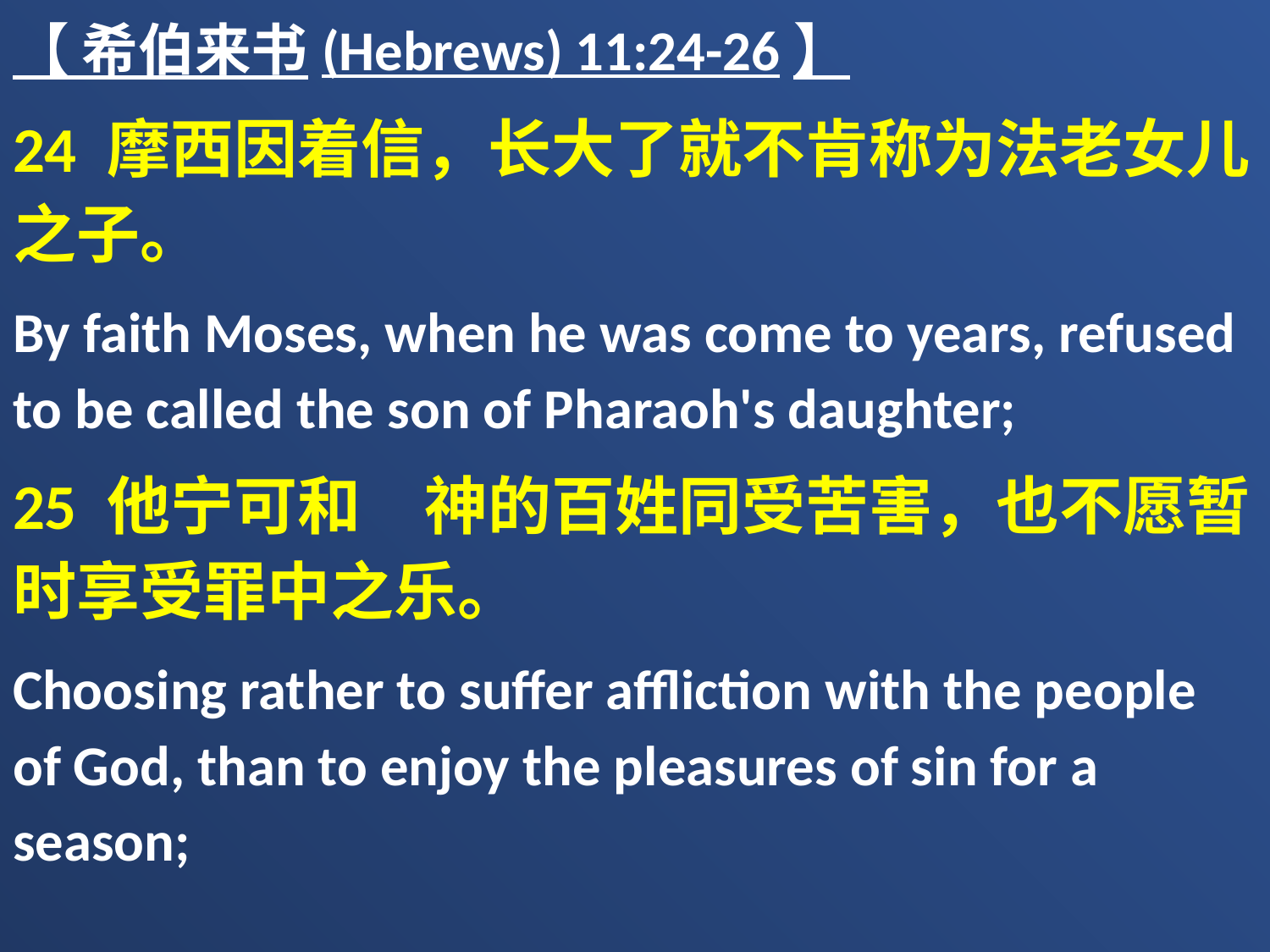

【 希伯来书(Hebrews) 11:24-26】
24 摩西因着信，长大了就不肯称为法老女儿之子。
By faith Moses, when he was come to years, refused to be called the son of Pharaoh's daughter;
25 他宁可和　神的百姓同受苦害，也不愿暂时享受罪中之乐。
Choosing rather to suffer affliction with the people of God, than to enjoy the pleasures of sin for a season;